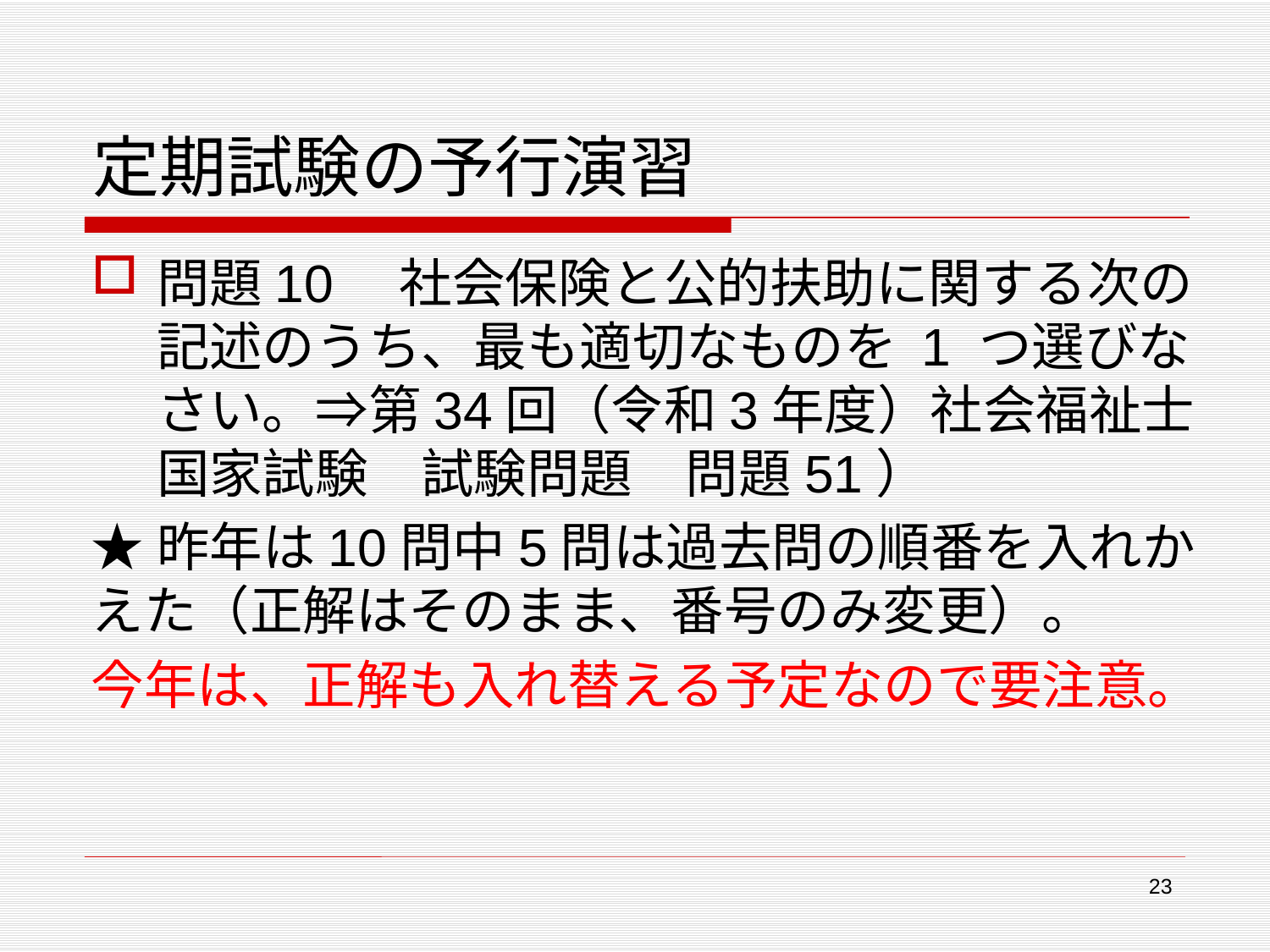

# 定期試験の予行演習
問題10　社会保険と公的扶助に関する次の記述のうち、最も適切なものを 1 つ選びなさい。⇒第34回（令和3年度）社会福祉士国家試験　試験問題　問題51）
★昨年は10問中5問は過去問の順番を入れかえた（正解はそのまま、番号のみ変更）。
今年は、正解も入れ替える予定なので要注意。
23